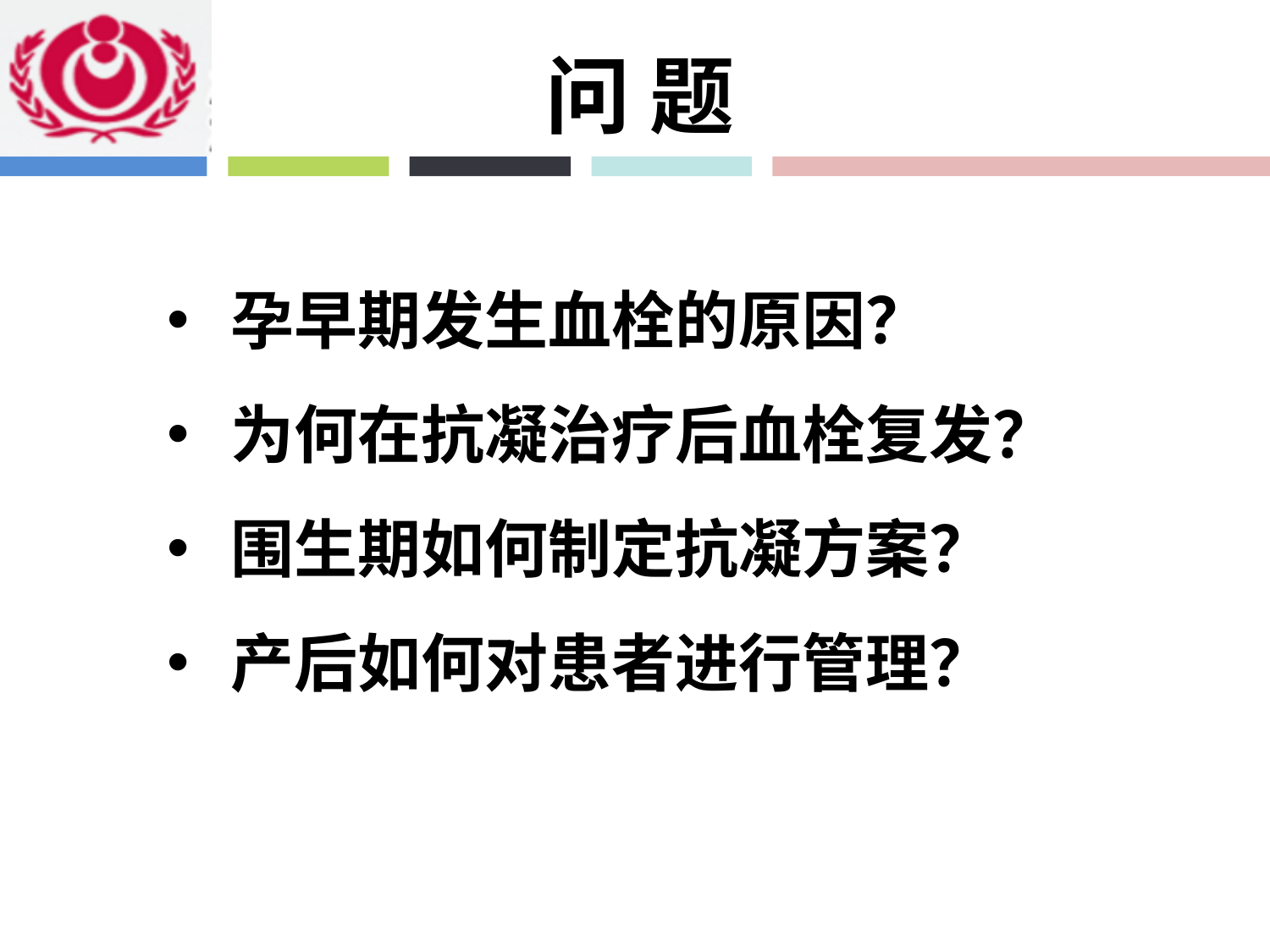

问 题
孕早期发生血栓的原因？
为何在抗凝治疗后血栓复发？
围生期如何制定抗凝方案？
产后如何对患者进行管理？